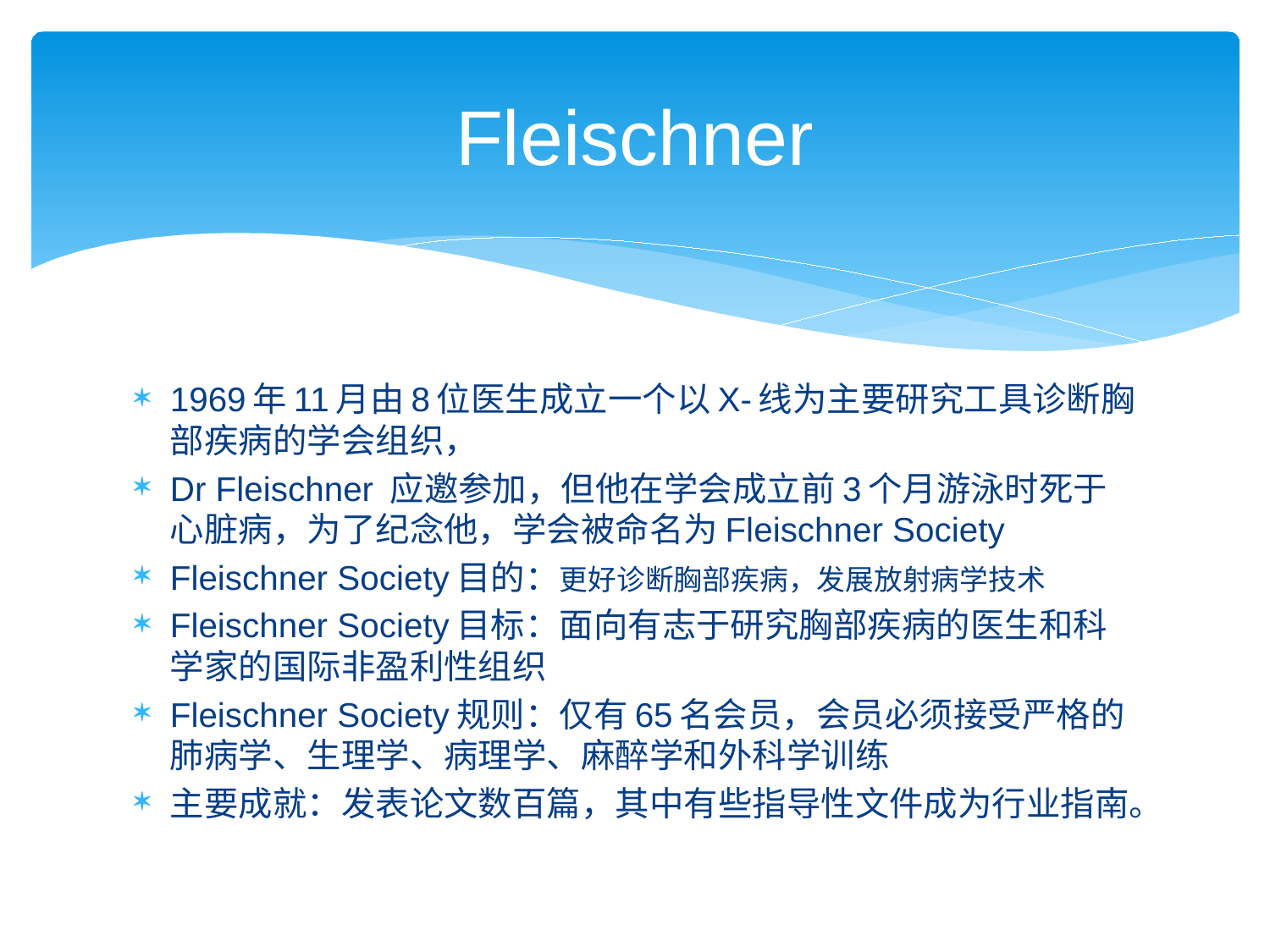

# Fleischner
1969年11月由8位医生成立一个以X-线为主要研究工具诊断胸部疾病的学会组织，
Dr Fleischner 应邀参加，但他在学会成立前3个月游泳时死于心脏病，为了纪念他，学会被命名为Fleischner Society
Fleischner Society目的：更好诊断胸部疾病，发展放射病学技术
Fleischner Society目标：面向有志于研究胸部疾病的医生和科学家的国际非盈利性组织
Fleischner Society规则：仅有65名会员，会员必须接受严格的肺病学、生理学、病理学、麻醉学和外科学训练
主要成就：发表论文数百篇，其中有些指导性文件成为行业指南。